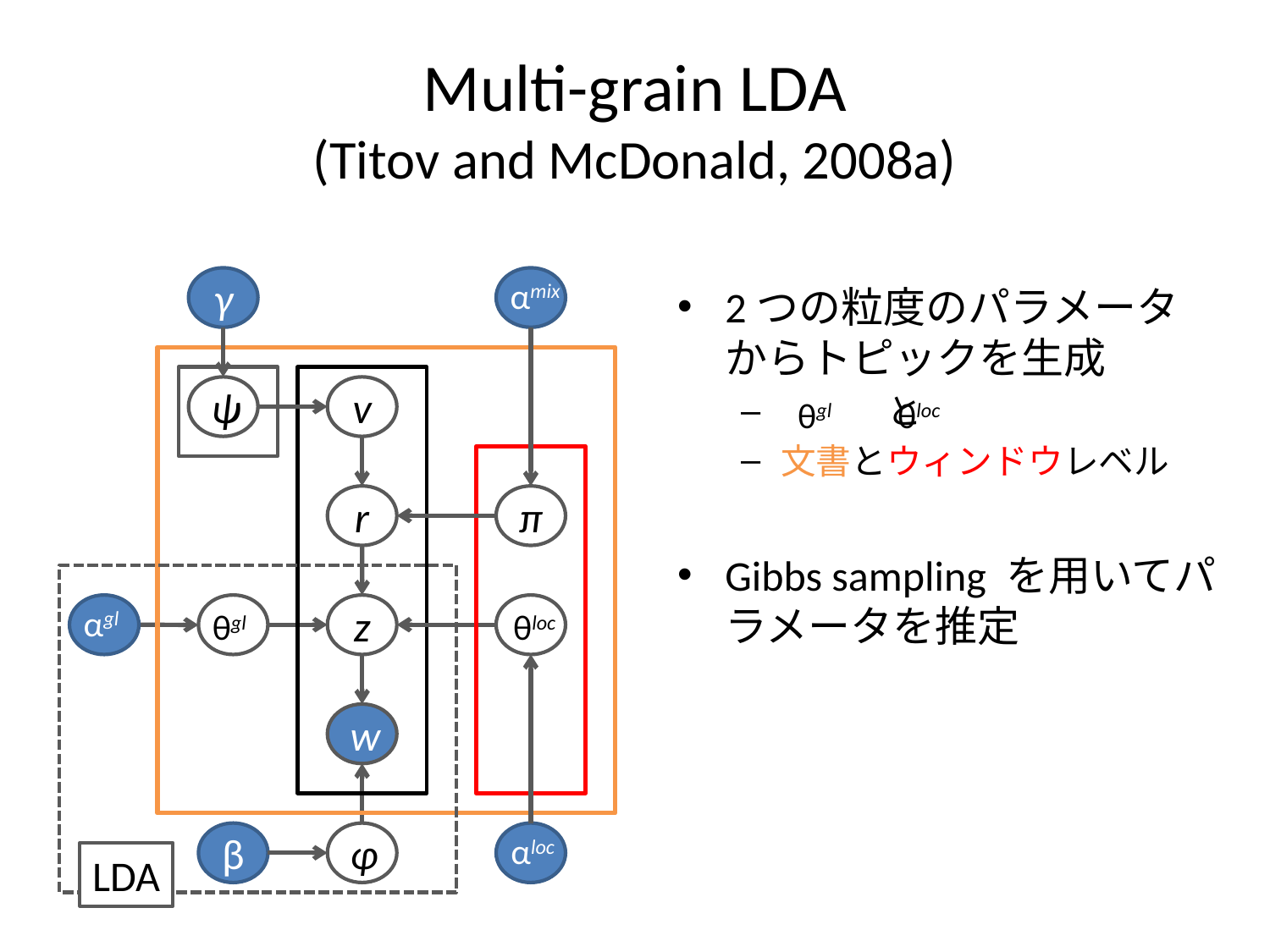

# Multi-grain LDA (Titov and McDonald, 2008a)
γ
αmix

ψ
v

r
π

αgl

z

θgl
θloc
w
β
φ

αloc
LDA
2つの粒度のパラメータからトピックを生成
　　　と
文書とウィンドウレベル

Gibbs sampling を用いてパラメータを推定
θgl
θloc